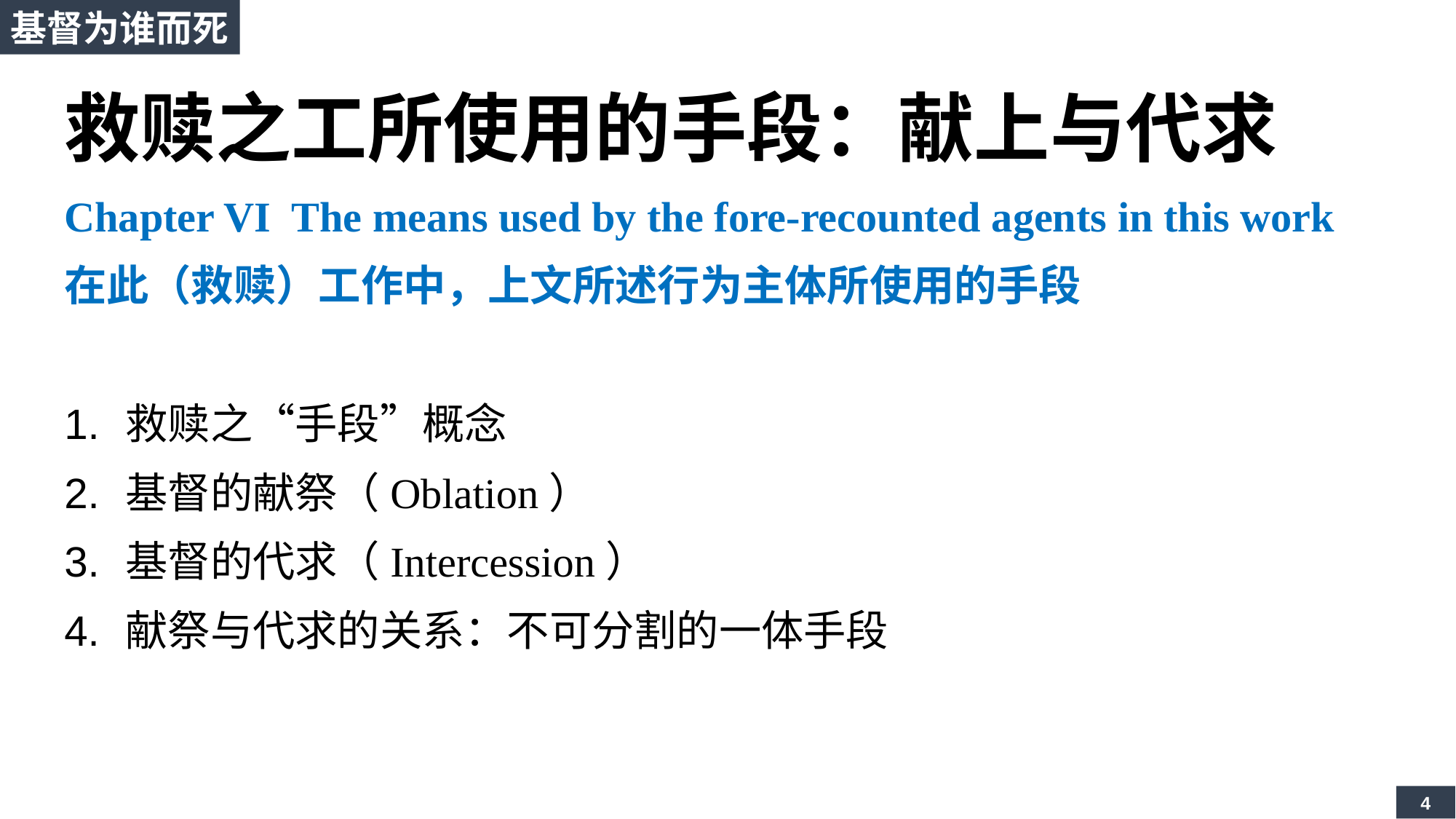

基督为谁而死
救赎之工所使用的手段：献上与代求
Chapter VI  The means used by the fore-recounted agents in this work
在此（救赎）工作中，上文所述行为主体所使用的手段

救赎之“手段”概念
基督的献祭（Oblation）
基督的代求（Intercession）
献祭与代求的关系：不可分割的一体手段
4